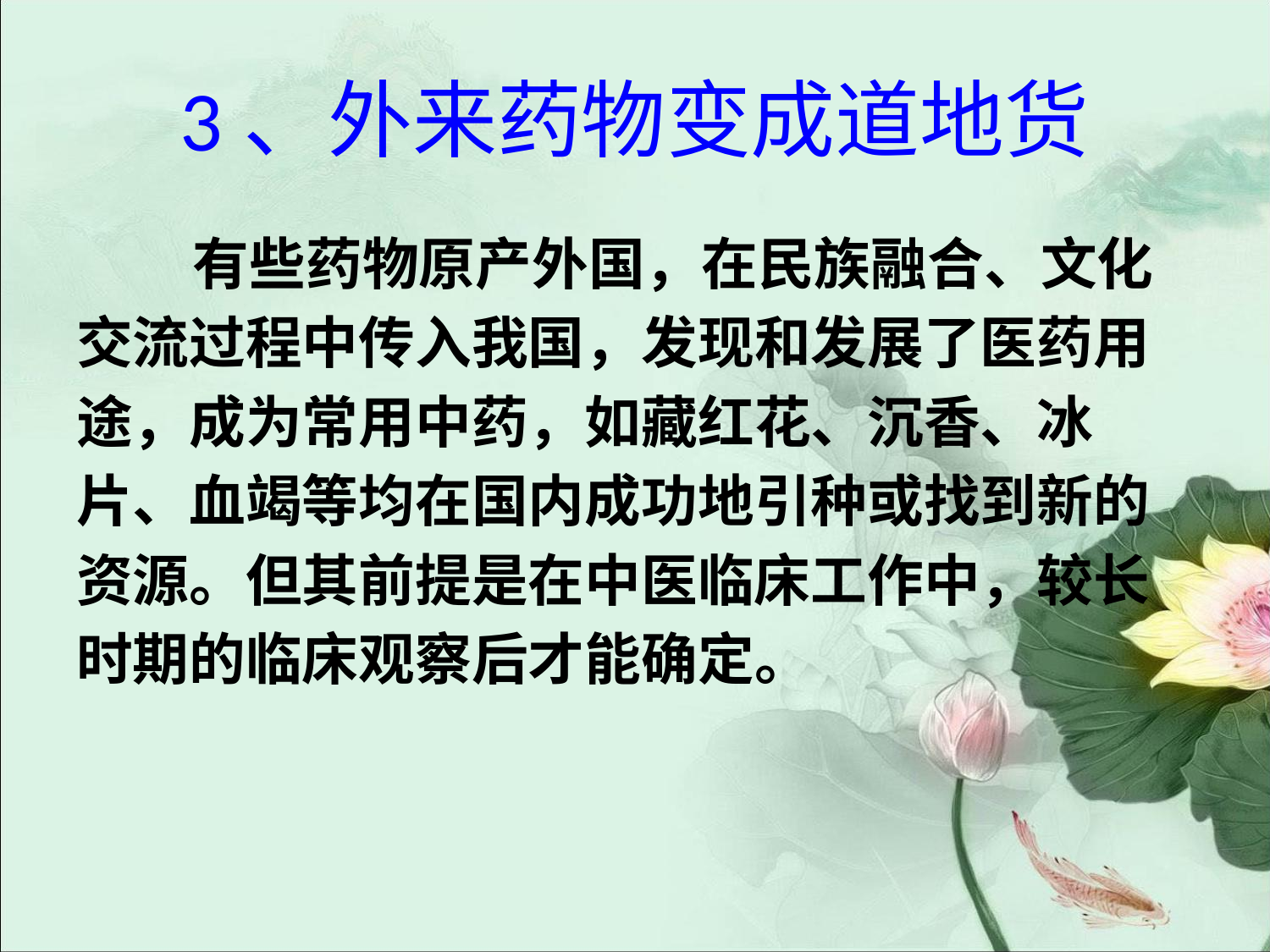

# 3、外来药物变成道地货
        有些药物原产外国，在民族融合、文化
交流过程中传入我国，发现和发展了医药用
途，成为常用中药，如藏红花、沉香、冰
片、血竭等均在国内成功地引种或找到新的
资源。但其前提是在中医临床工作中，较长
时期的临床观察后才能确定。